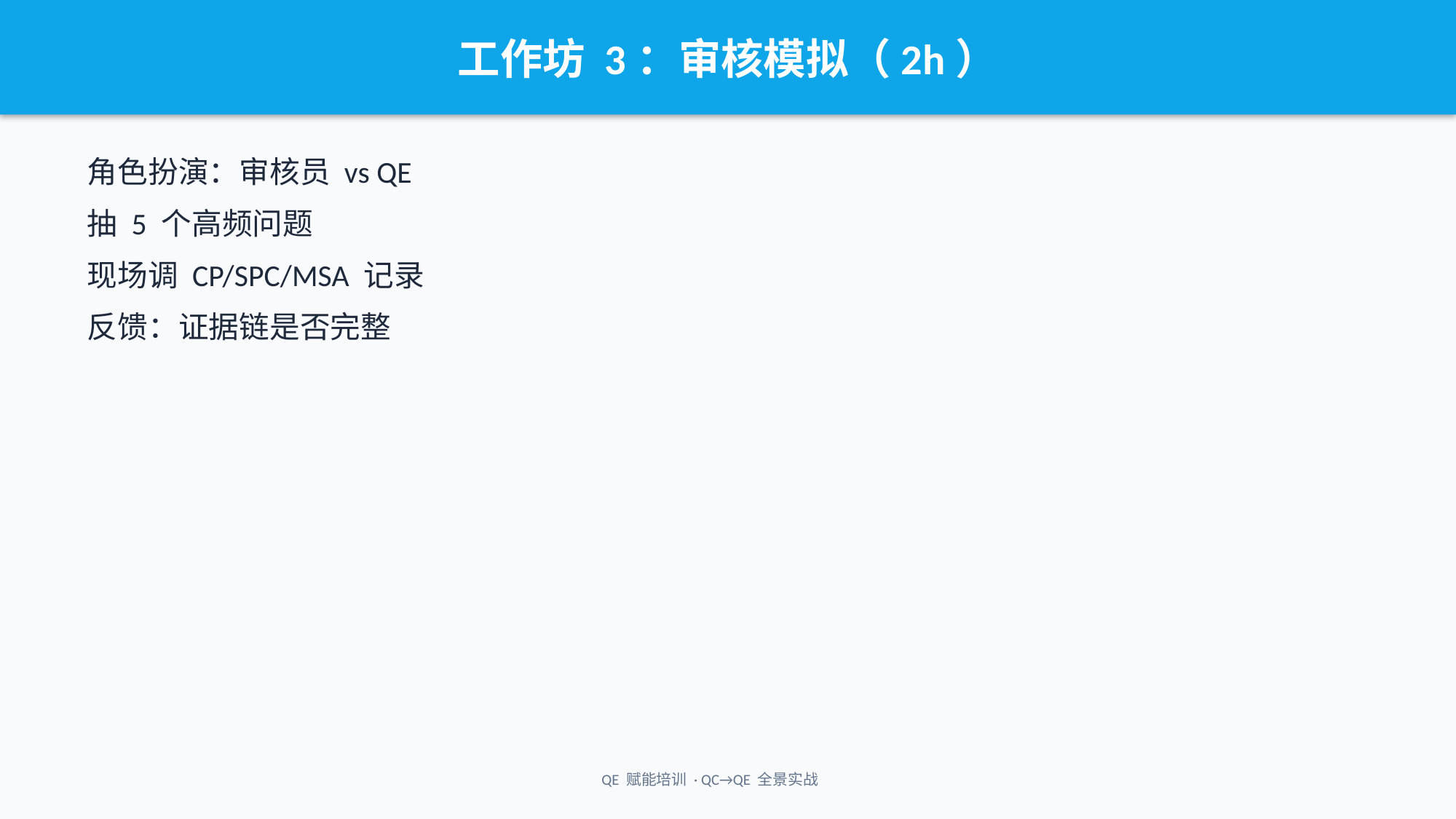

工作坊 3：审核模拟（2h）
角色扮演：审核员 vs QE
抽 5 个高频问题
现场调 CP/SPC/MSA 记录
反馈：证据链是否完整
QE 赋能培训 · QC→QE 全景实战